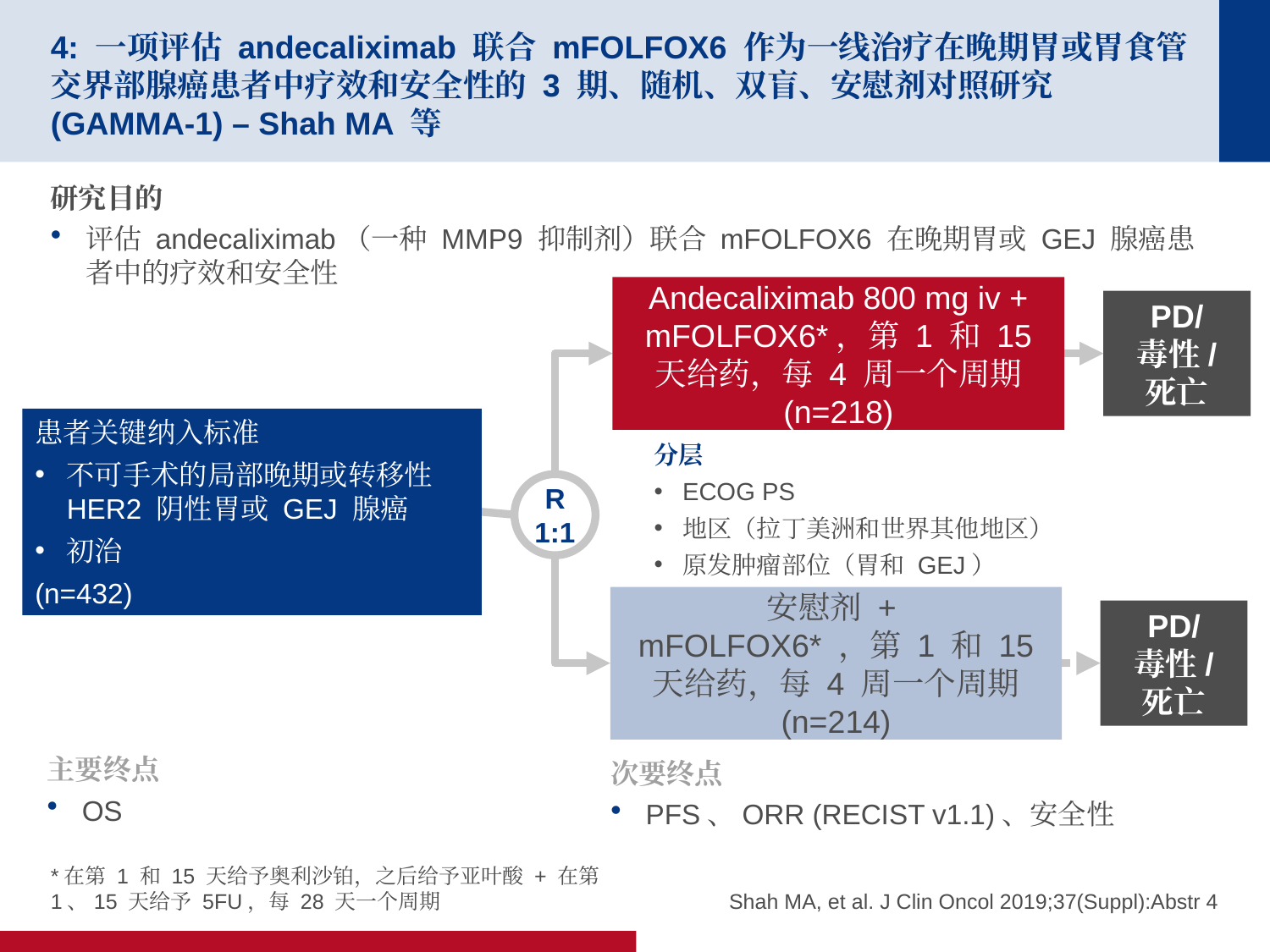

# 4: 一项评估 andecaliximab 联合 mFOLFOX6 作为一线治疗在晚期胃或胃食管交界部腺癌患者中疗效和安全性的 3 期、随机、双盲、安慰剂对照研究 (GAMMA-1) – Shah MA 等
研究目的
评估 andecaliximab（一种 MMP9 抑制剂）联合 mFOLFOX6 在晚期胃或 GEJ 腺癌患者中的疗效和安全性
Andecaliximab 800 mg iv + mFOLFOX6*，第 1 和 15 天给药，每 4 周一个周期
(n=218)
PD/
毒性/
死亡
患者关键纳入标准
不可手术的局部晚期或转移性 HER2 阴性胃或 GEJ 腺癌
初治
(n=432)
分层
ECOG PS
地区（拉丁美洲和世界其他地区）
原发肿瘤部位（胃和 GEJ）
R
1:1
安慰剂 +
mFOLFOX6* ，第 1 和 15 天给药，每 4 周一个周期
(n=214)
PD/
毒性/
死亡
主要终点
OS

次要终点
PFS、ORR (RECIST v1.1)、安全性
*在第 1 和 15 天给予奥利沙铂，之后给予亚叶酸 + 在第 1、15 天给予 5FU，每 28 天一个周期
Shah MA, et al. J Clin Oncol 2019;37(Suppl):Abstr 4